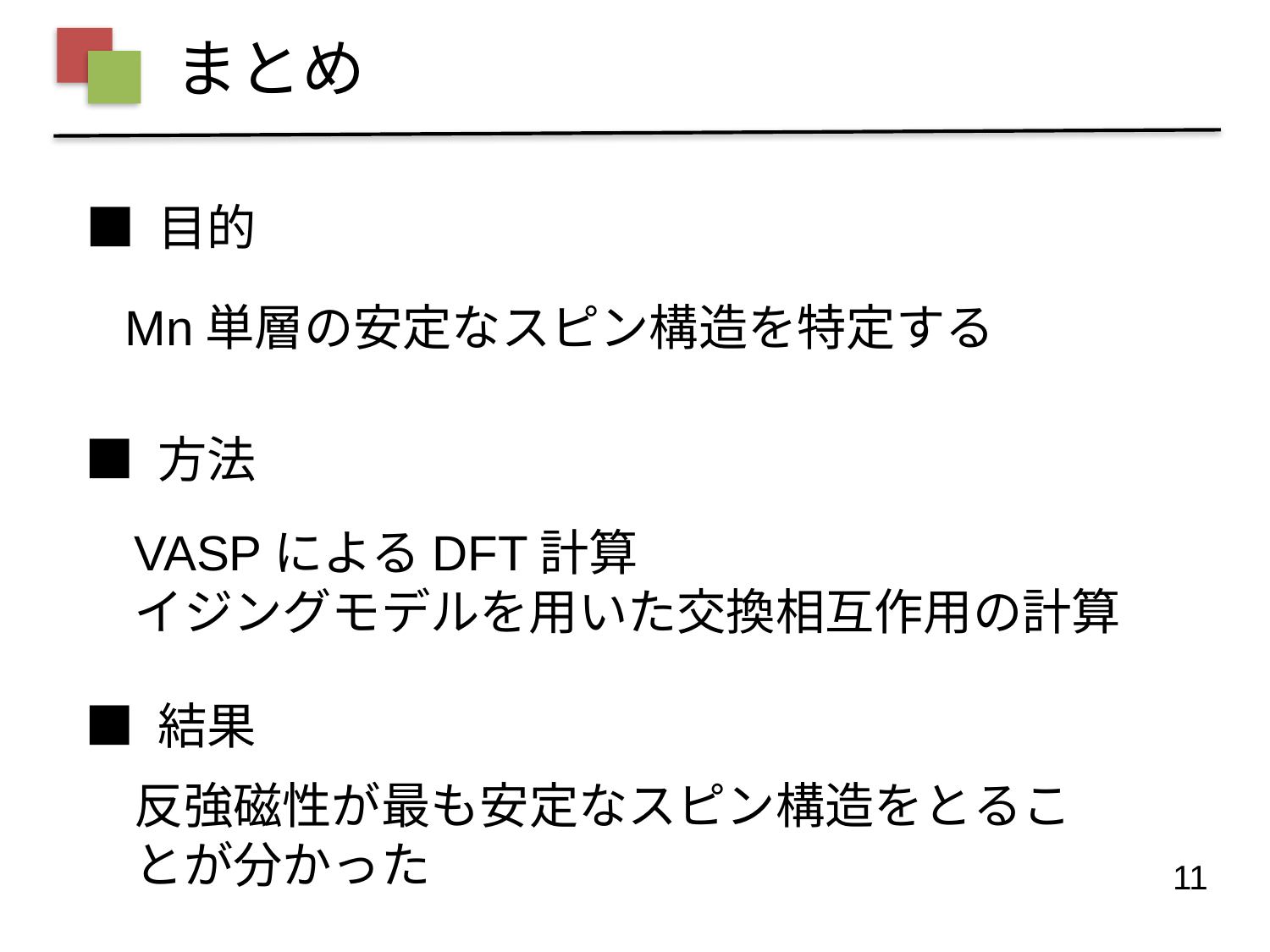

まとめ

■ 目的

Mn単層の安定なスピン構造を特定する

■ 方法
VASPによるDFT計算
イジングモデルを用いた交換相互作用の計算

■ 結果
反強磁性が最も安定なスピン構造をとることが分かった
11